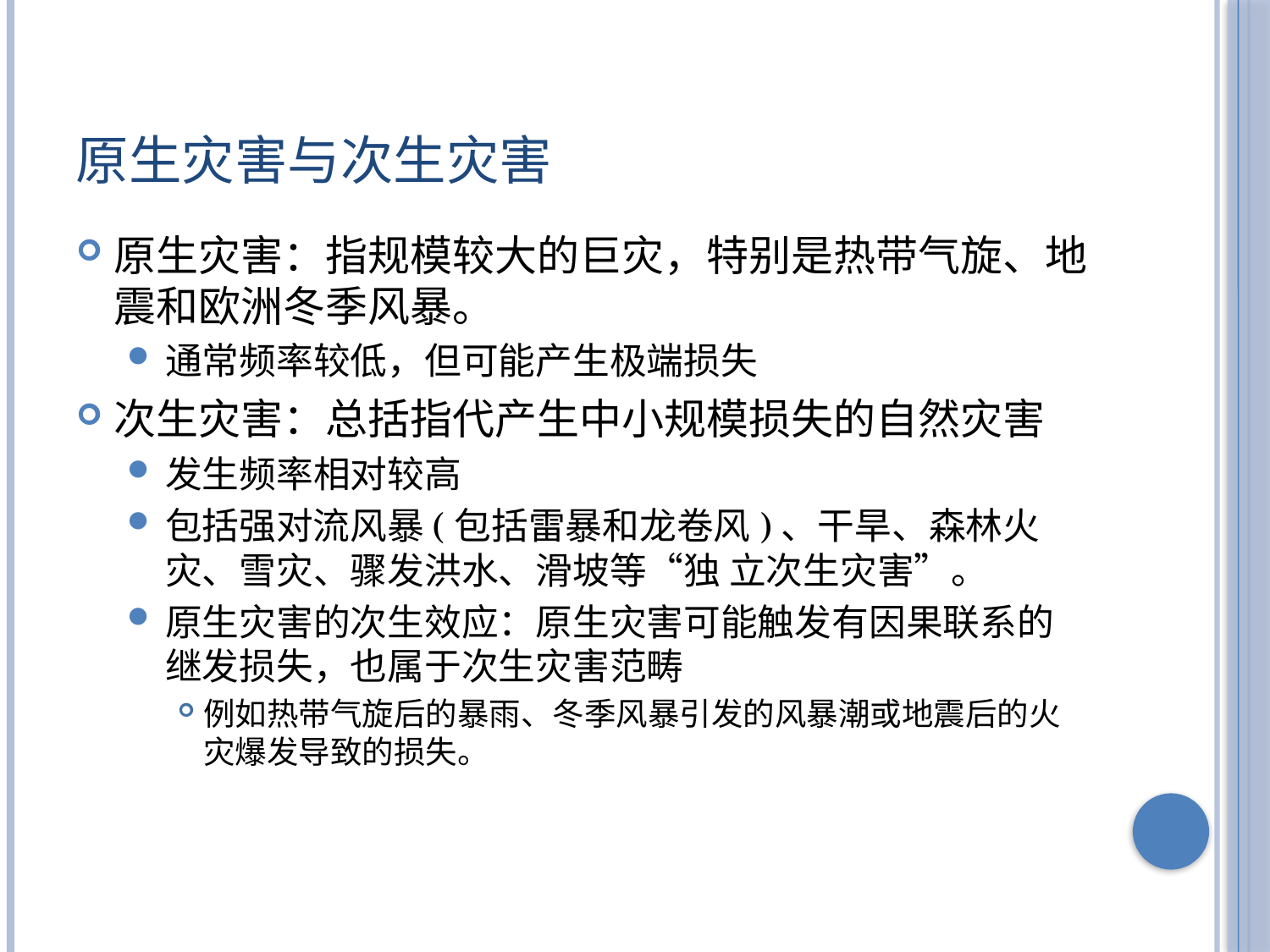

# 原生灾害与次生灾害
原生灾害：指规模较大的巨灾，特别是热带气旋、地震和欧洲冬季风暴。
通常频率较低，但可能产生极端损失
次生灾害：总括指代产生中小规模损失的自然灾害
发生频率相对较高
包括强对流风暴(包括雷暴和龙卷风)、干旱、森林火灾、雪灾、骤发洪水、滑坡等“独 立次生灾害”。
原生灾害的次生效应：原生灾害可能触发有因果联系的继发损失，也属于次生灾害范畴
例如热带气旋后的暴雨、冬季风暴引发的风暴潮或地震后的火灾爆发导致的损失。